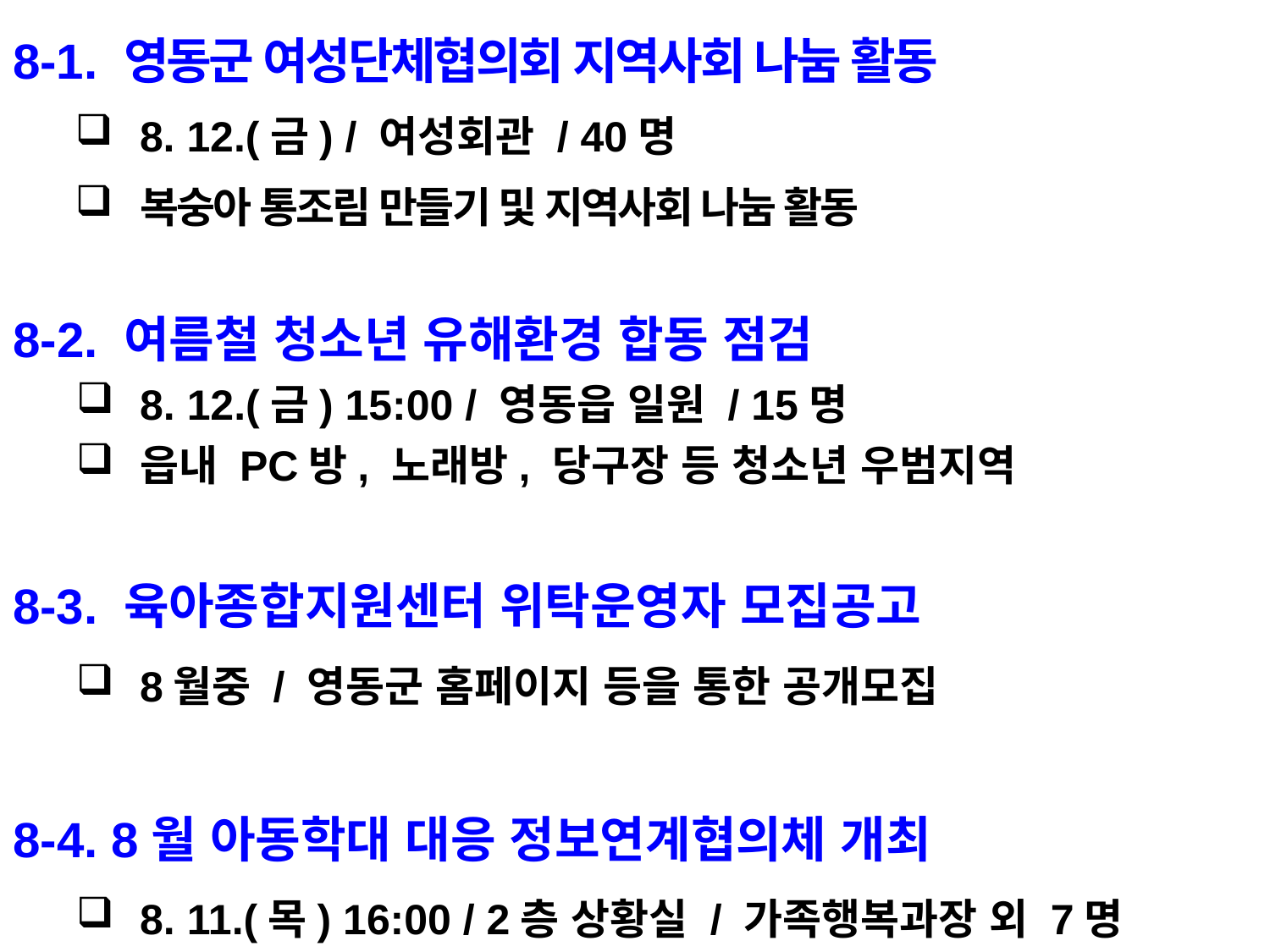

8-1. 영동군 여성단체협의회 지역사회 나눔 활동
8. 12.(금) / 여성회관 / 40명
복숭아 통조림 만들기 및 지역사회 나눔 활동
8-2. 여름철 청소년 유해환경 합동 점검
8. 12.(금) 15:00 / 영동읍 일원 / 15명
읍내 PC방, 노래방, 당구장 등 청소년 우범지역
8-3. 육아종합지원센터 위탁운영자 모집공고
8월중 / 영동군 홈페이지 등을 통한 공개모집

8-4. 8월 아동학대 대응 정보연계협의체 개최
8. 11.(목) 16:00 / 2층 상황실 / 가족행복과장 외 7명